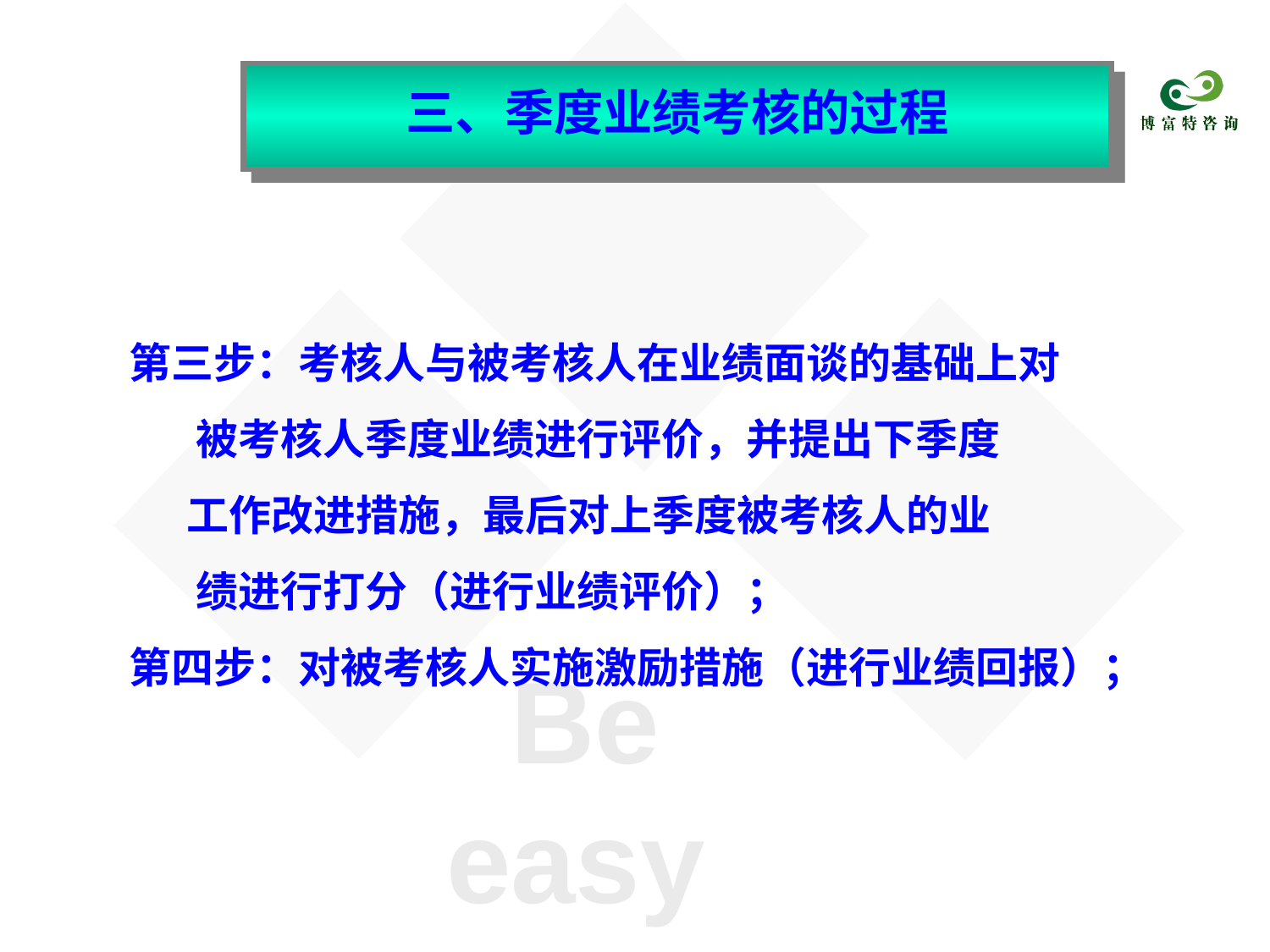

三、季度业绩考核的过程
第三步：考核人与被考核人在业绩面谈的基础上对
      被考核人季度业绩进行评价，并提出下季度
     工作改进措施，最后对上季度被考核人的业
      绩进行打分（进行业绩评价）；
第四步：对被考核人实施激励措施（进行业绩回报）；